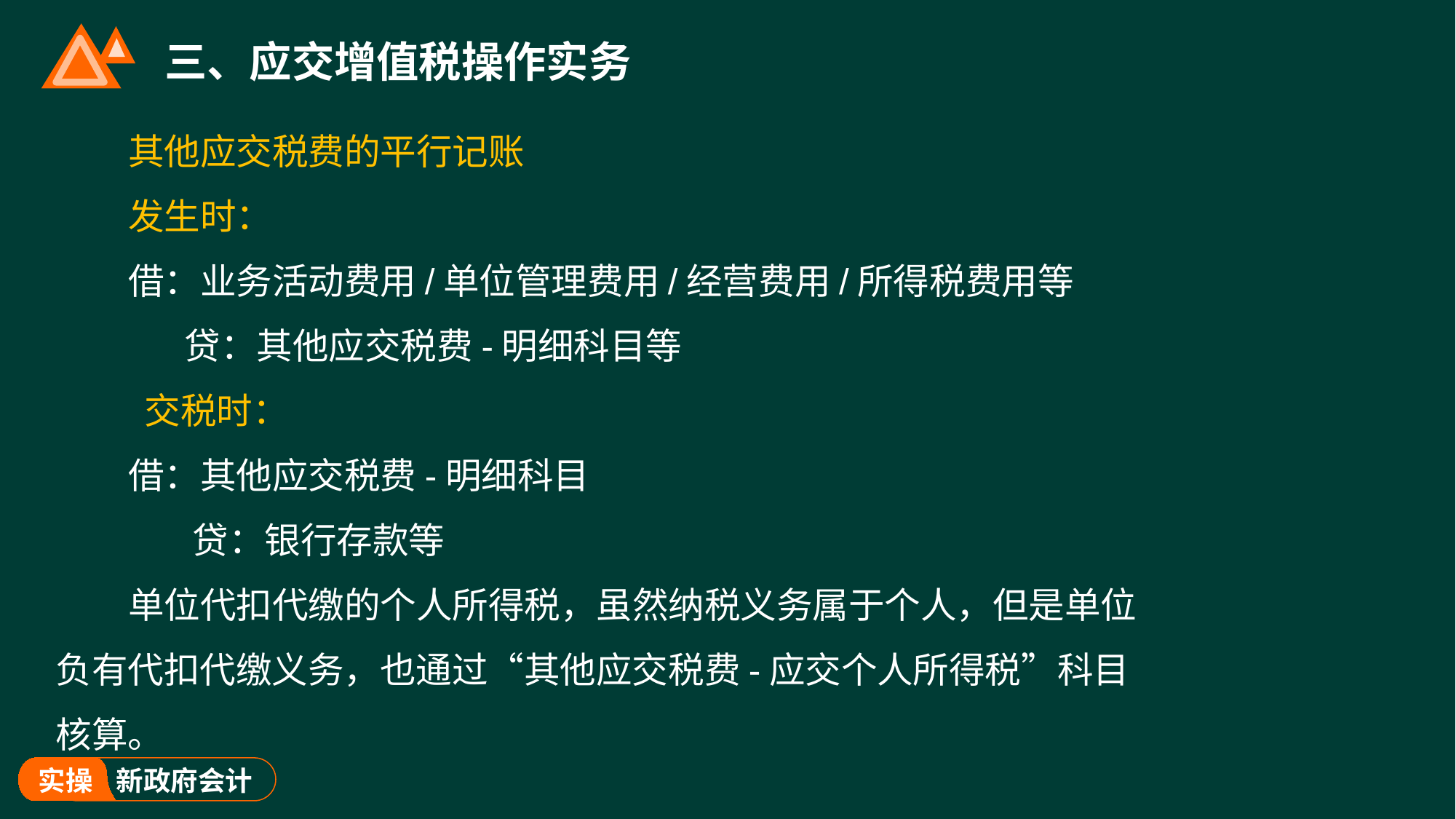

# 三、应交增值税操作实务
其他应交税费的平行记账
发生时：
借：业务活动费用/单位管理费用/经营费用/所得税费用等
      贷：其他应交税费-明细科目等
 交税时：
借：其他应交税费-明细科目
       贷：银行存款等
单位代扣代缴的个人所得税，虽然纳税义务属于个人，但是单位负有代扣代缴义务，也通过“其他应交税费-应交个人所得税”科目核算。